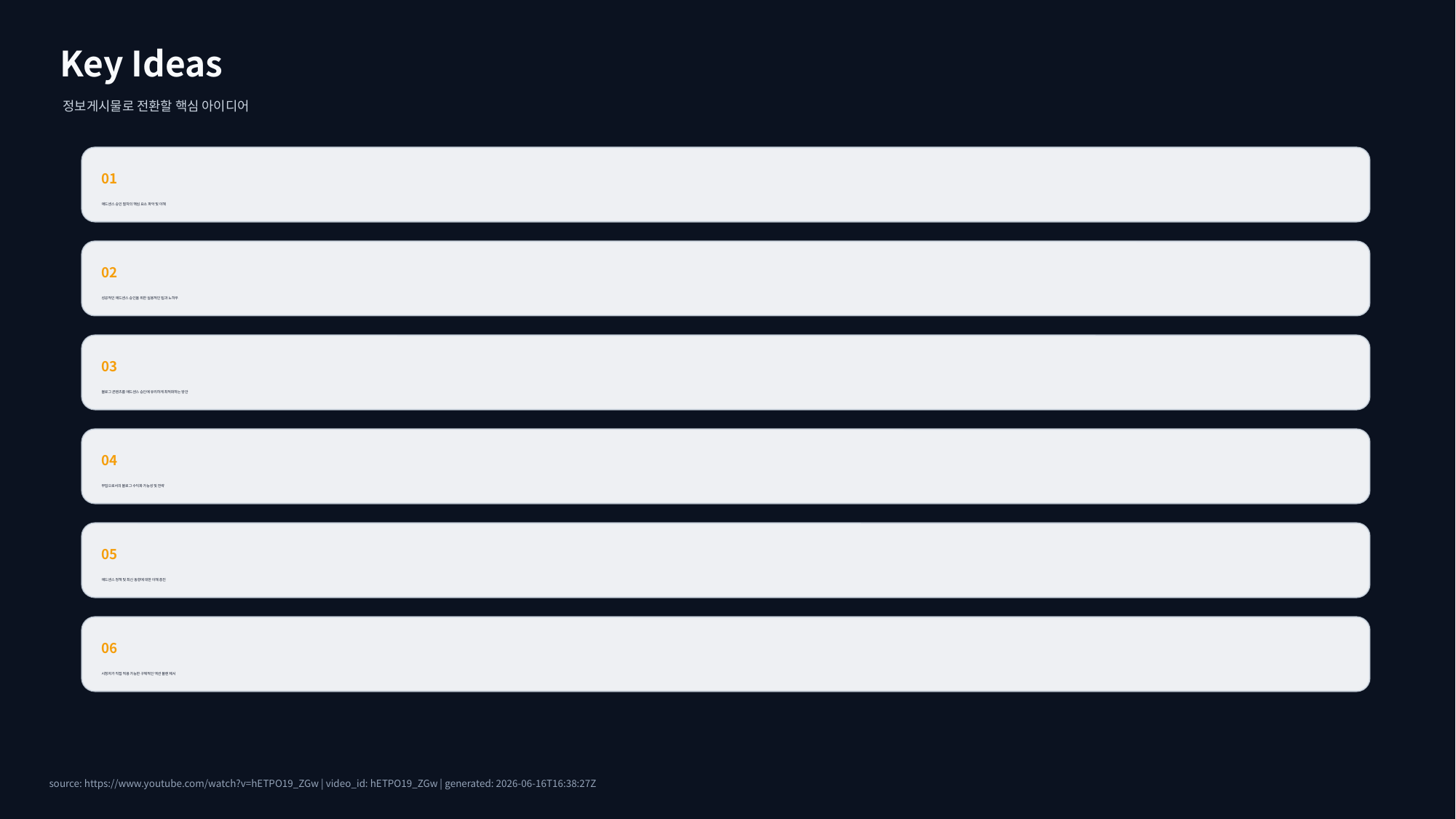

Key Ideas
정보게시물로 전환할 핵심 아이디어

01
애드센스 승인 절차의 핵심 요소 파악 및 이해

02
성공적인 애드센스 승인을 위한 실용적인 팁과 노하우

03
블로그 콘텐츠를 애드센스 승인에 유리하게 최적화하는 방안

04
부업으로서의 블로그 수익화 가능성 및 전략

05
애드센스 정책 및 최신 동향에 대한 이해 증진

06
시청자가 직접 적용 가능한 구체적인 액션 플랜 제시
source: https://www.youtube.com/watch?v=hETPO19_ZGw | video_id: hETPO19_ZGw | generated: 2026-06-16T16:38:27Z